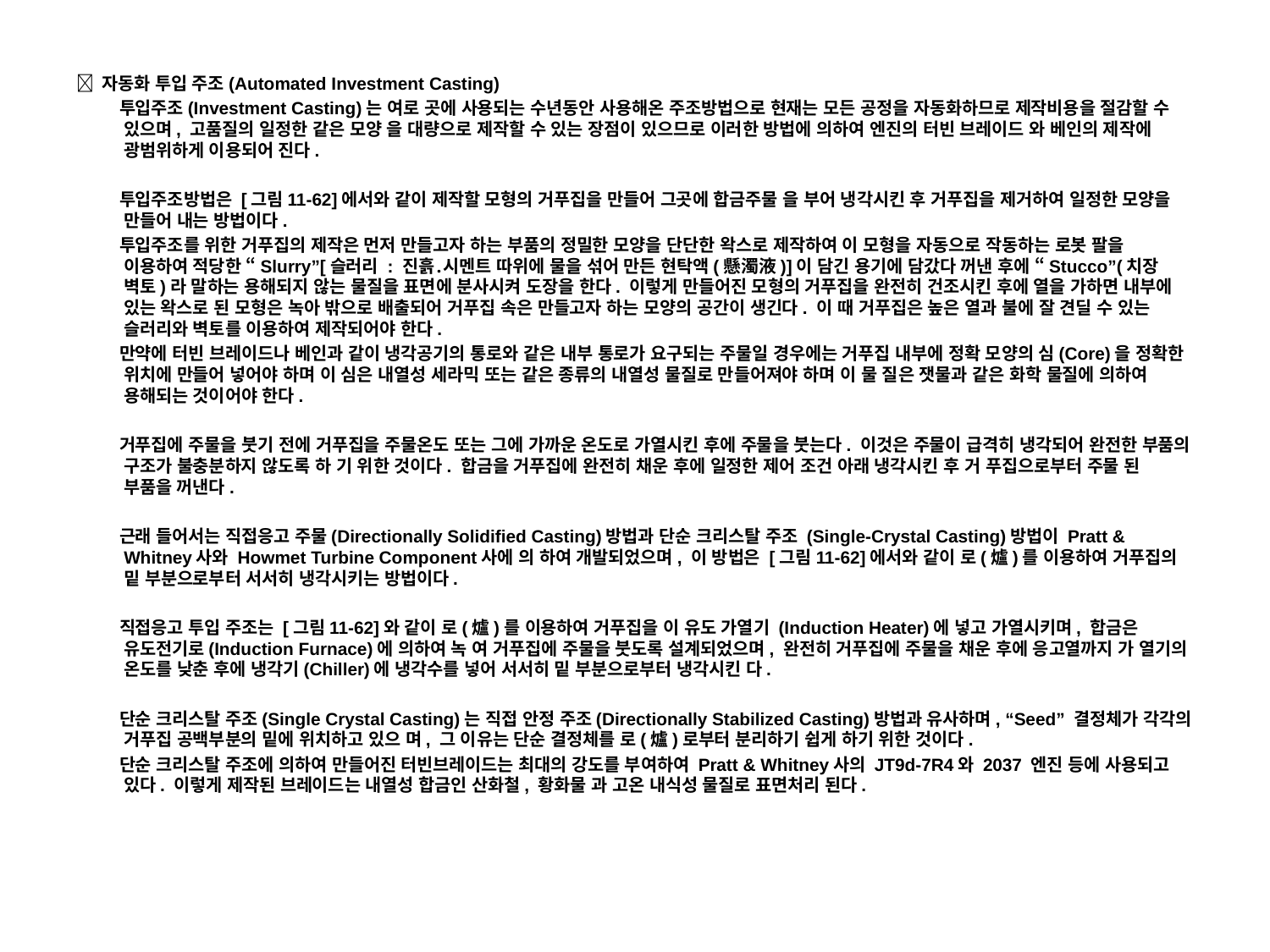

󰊷 자동화 투입 주조(Automated Investment Casting)
        투입주조(Investment Casting)는 여로 곳에 사용되는 수년동안 사용해온 주조방법으로 현재는 모든 공정을 자동화하므로 제작비용을 절감할 수 있으며, 고품질의 일정한 같은 모양 을 대량으로 제작할 수 있는 장점이 있으므로 이러한 방법에 의하여 엔진의 터빈 브레이드 와 베인의 제작에 광범위하게 이용되어 진다.

        투입주조방법은 [그림11-62]에서와 같이 제작할 모형의 거푸집을 만들어 그곳에 합금주물 을 부어 냉각시킨 후 거푸집을 제거하여 일정한 모양을 만들어 내는 방법이다.
        투입주조를 위한 거푸집의 제작은 먼저 만들고자 하는 부품의 정밀한 모양을 단단한 왁스로 제작하여 이 모형을 자동으로 작동하는 로봇 팔을 이용하여 적당한 “Slurry”[슬러리 : 진흙․시멘트 따위에 물을 섞어 만든 현탁액(懸濁液)]이 담긴 용기에 담갔다 꺼낸 후에 “Stucco”(치장 벽토)라 말하는 용해되지 않는 물질을 표면에 분사시켜 도장을 한다. 이렇게 만들어진 모형의 거푸집을 완전히 건조시킨 후에 열을 가하면 내부에 있는 왁스로 된 모형은 녹아 밖으로 배출되어 거푸집 속은 만들고자 하는 모양의 공간이 생긴다. 이 때 거푸집은 높은 열과 불에 잘 견딜 수 있는 슬러리와 벽토를 이용하여 제작되어야 한다.
        만약에 터빈 브레이드나 베인과 같이 냉각공기의 통로와 같은 내부 통로가 요구되는 주물일 경우에는 거푸집 내부에 정확 모양의 심(Core)을 정확한 위치에 만들어 넣어야 하며 이 심은 내열성 세라믹 또는 같은 종류의 내열성 물질로 만들어져야 하며 이 물 질은 잿물과 같은 화학 물질에 의하여 용해되는 것이어야 한다.

        거푸집에 주물을 붓기 전에 거푸집을 주물온도 또는 그에 가까운 온도로 가열시킨 후에 주물을 붓는다. 이것은 주물이 급격히 냉각되어 완전한 부품의 구조가 불충분하지 않도록 하 기 위한 것이다. 합금을 거푸집에 완전히 채운 후에 일정한 제어 조건 아래 냉각시킨 후 거 푸집으로부터 주물 된 부품을 꺼낸다.

        근래 들어서는 직접응고 주물(Directionally Solidified Casting)방법과 단순 크리스탈 주조 (Single-Crystal Casting)방법이 Pratt & Whitney사와 Howmet Turbine Component사에 의 하여 개발되었으며, 이 방법은 [그림11-62]에서와 같이 로(爐)를 이용하여 거푸집의 밑 부분으로부터 서서히 냉각시키는 방법이다.

        직접응고 투입 주조는 [그림11-62]와 같이 로(爐)를 이용하여 거푸집을 이 유도 가열기 (Induction Heater)에 넣고 가열시키며, 합금은 유도전기로(Induction Furnace)에 의하여 녹 여 거푸집에 주물을 붓도록 설계되었으며, 완전히 거푸집에 주물을 채운 후에 응고열까지 가 열기의 온도를 낮춘 후에 냉각기(Chiller)에 냉각수를 넣어 서서히 밑 부분으로부터 냉각시킨 다.

        단순 크리스탈 주조(Single Crystal Casting)는 직접 안정 주조(Directionally Stabilized Casting)방법과 유사하며, “Seed” 결정체가 각각의 거푸집 공백부분의 밑에 위치하고 있으 며, 그 이유는 단순 결정체를 로(爐)로부터 분리하기 쉽게 하기 위한 것이다.
        단순 크리스탈 주조에 의하여 만들어진 터빈브레이드는 최대의 강도를 부여하여 Pratt & Whitney사의 JT9d-7R4와 2037 엔진 등에 사용되고 있다. 이렇게 제작된 브레이드는 내열성 합금인 산화철, 황화물 과 고온 내식성 물질로 표면처리 된다.